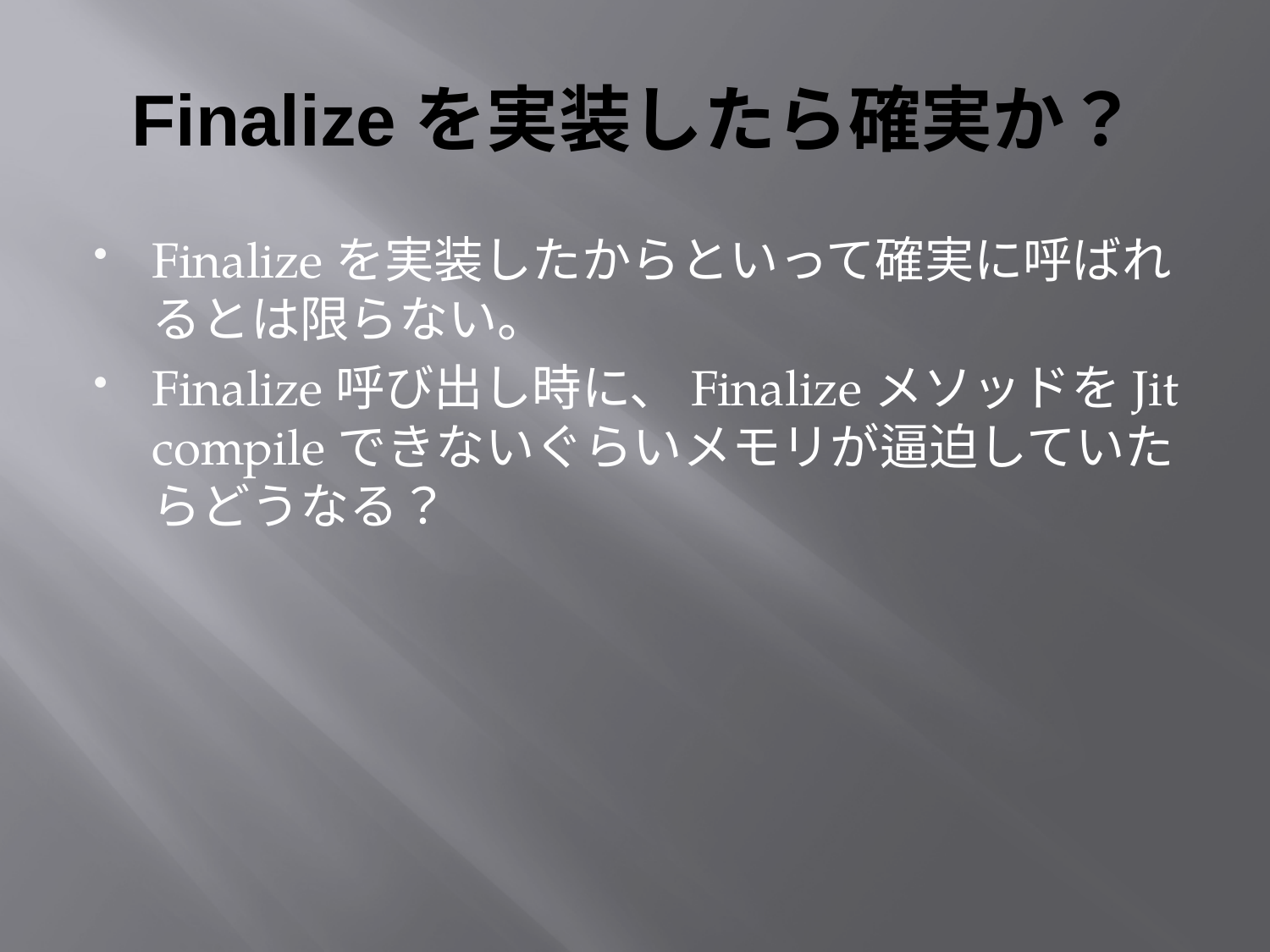

# Finalizeを実装したら確実か？
Finalizeを実装したからといって確実に呼ばれるとは限らない。
Finalize呼び出し時に、FinalizeメソッドをJit compileできないぐらいメモリが逼迫していたらどうなる？